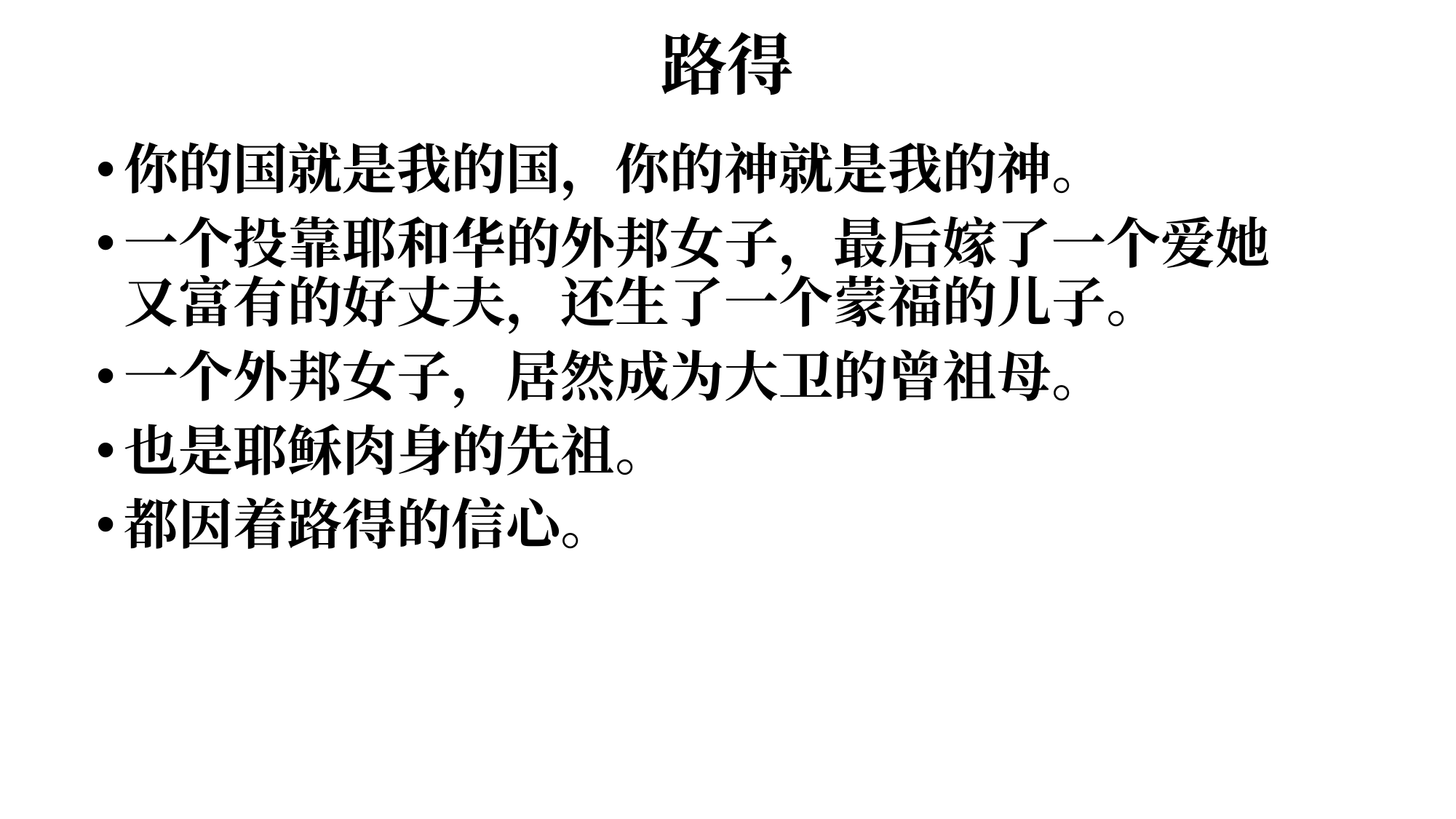

# 路得
你的国就是我的国，你的神就是我的神。
一个投靠耶和华的外邦女子，最后嫁了一个爱她又富有的好丈夫，还生了一个蒙福的儿子。
一个外邦女子，居然成为大卫的曾祖母。
也是耶稣肉身的先祖。
都因着路得的信心。